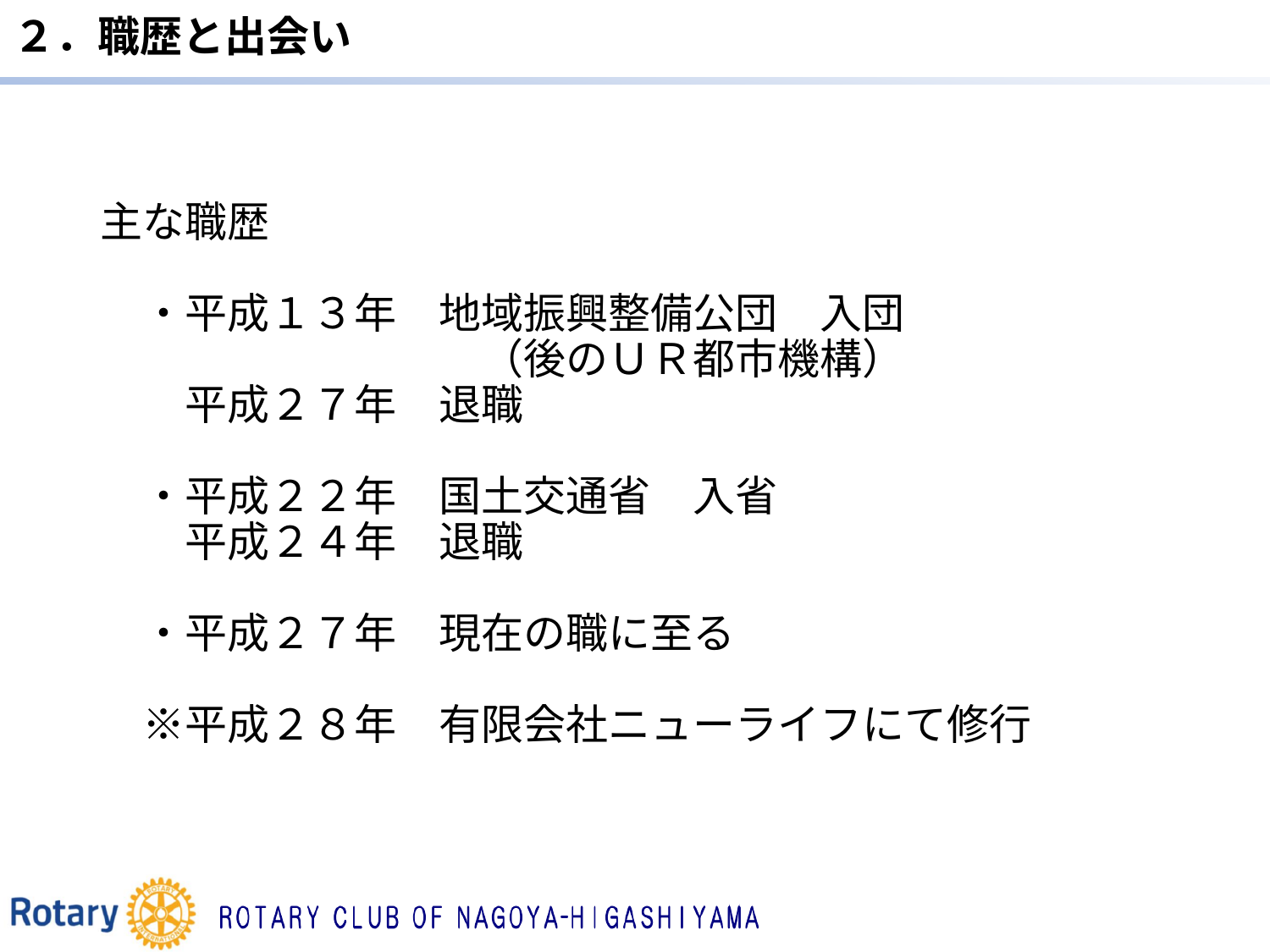

# ２．職歴と出会い
主な職歴

　・平成１３年　地域振興整備公団　入団
　　　　　　　　　（後のＵＲ都市機構）
　　平成２７年　退職

　・平成２２年　国土交通省　入省
　　平成２４年　退職

　・平成２７年　現在の職に至る

　※平成２８年　有限会社ニューライフにて修行